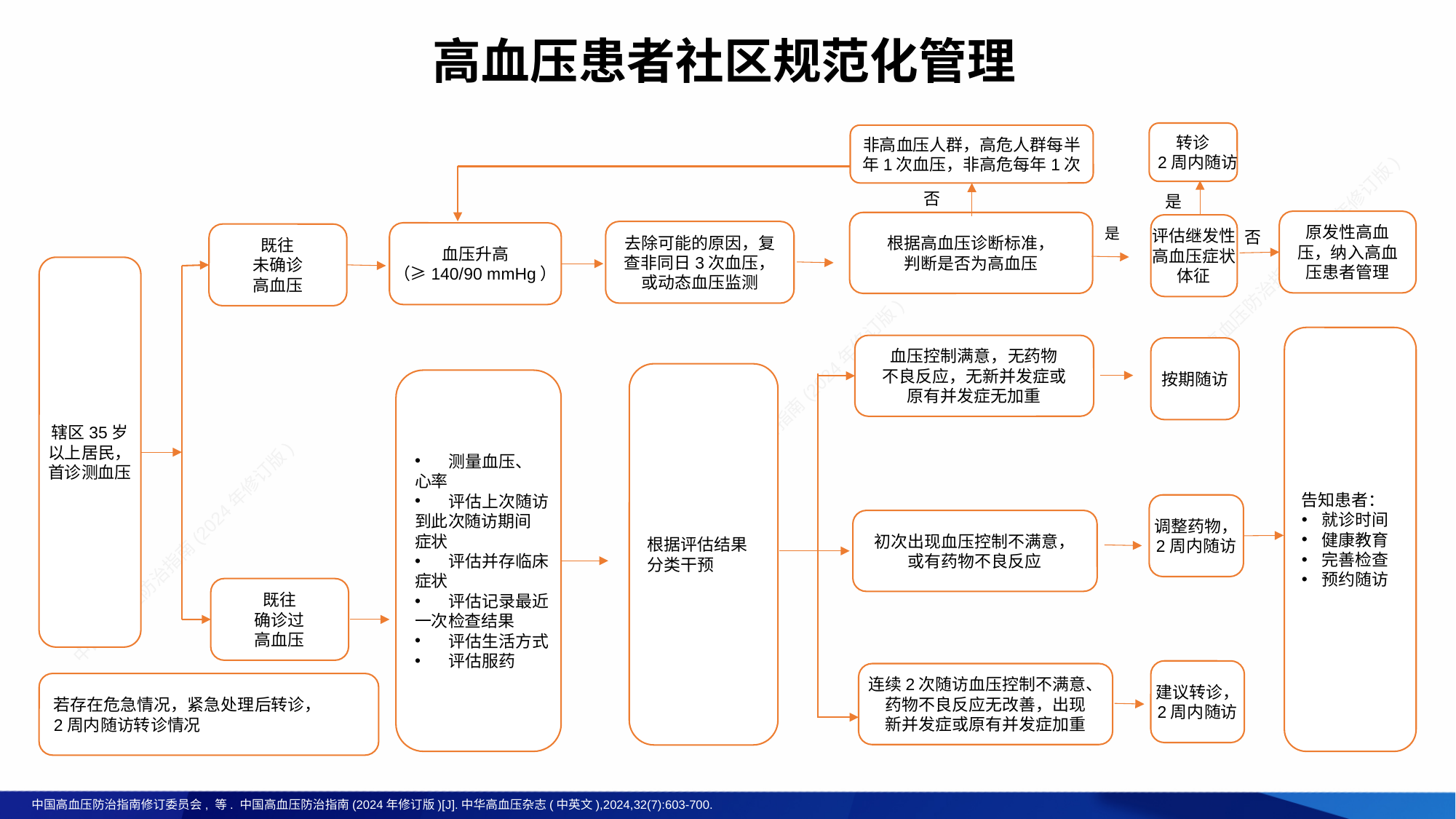

高血压患者社区规范化管理
转诊
  2周内随访
非高血压人群，高危人群每半
年1次血压，非高危每年1次
否
是
原发性高血
压，纳入高血
压患者管理
根据高血压诊断标准，
判断是否为高血压
评估继发性
高血压症状
体征
否
去除可能的原因，复
查非同日3次血压，
或动态血压监测
血压升高
（≥140/90 mmHg）
既往
未确诊
高血压
辖区35岁
以上居民，
首诊测血压
告知患者：
就诊时间
健康教育
完善检查
预约随访
血压控制满意，无药物
不良反应，无新并发症或
原有并发症无加重
按期随访
根据评估结果
分类干预
测量血压、
心率
评估上次随访
到此次随访期间
症状
评估并存临床
症状
评估记录最近
一次检查结果
评估生活方式
评估服药
调整药物，
2周内随访
初次出现血压控制不满意，
或有药物不良反应
既往
确诊过
高血压
建议转诊，
2周内随访
连续2次随访血压控制不满意、
药物不良反应无改善，出现
新并发症或原有并发症加重
若存在危急情况，紧急处理后转诊，
2周内随访转诊情况
是